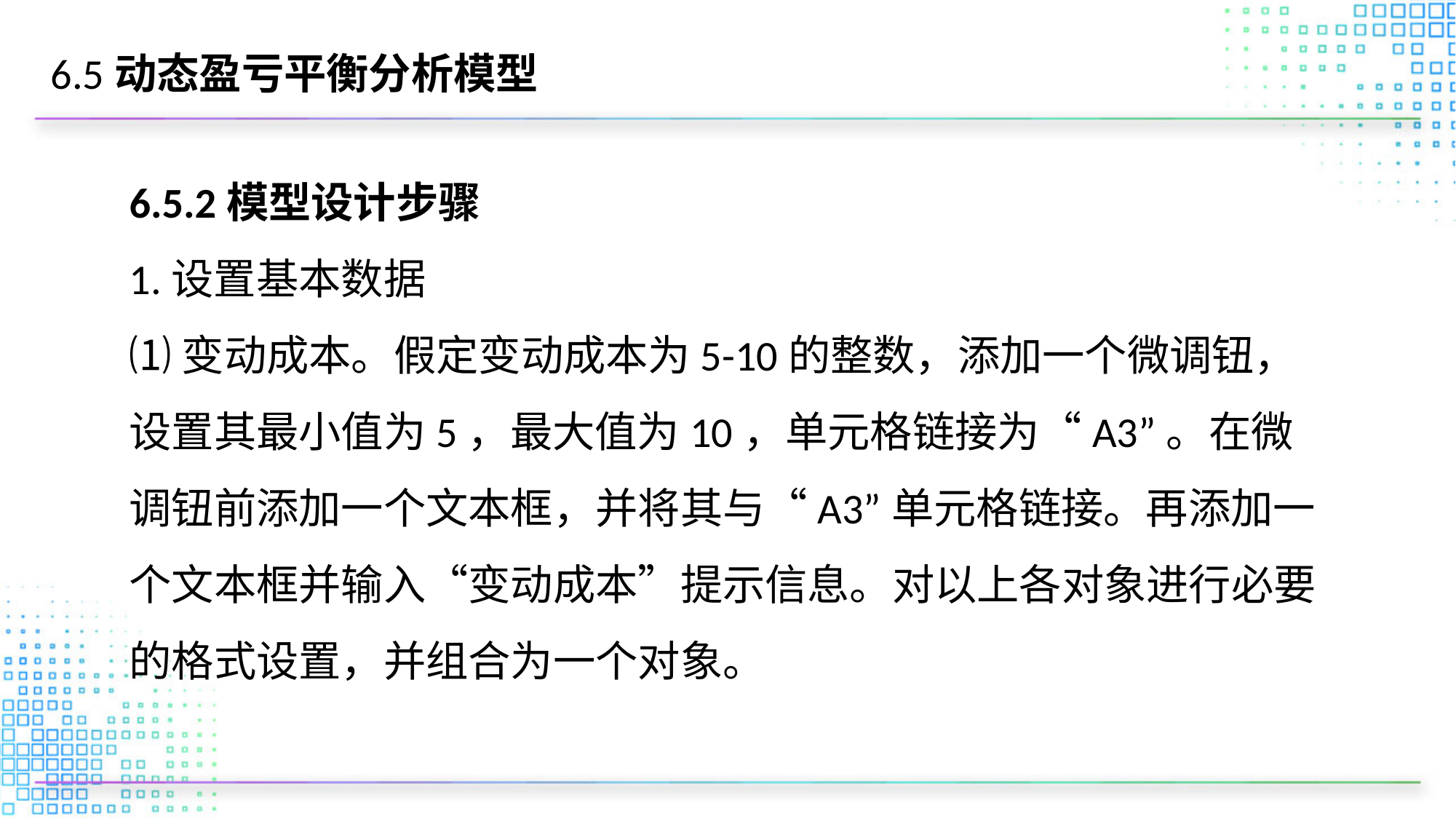

# 6.5动态盈亏平衡分析模型
6.5.2模型设计步骤
1.设置基本数据
⑴变动成本。假定变动成本为5-10的整数，添加一个微调钮，设置其最小值为5，最大值为10，单元格链接为“A3”。在微调钮前添加一个文本框，并将其与“A3”单元格链接。再添加一个文本框并输入“变动成本”提示信息。对以上各对象进行必要的格式设置，并组合为一个对象。